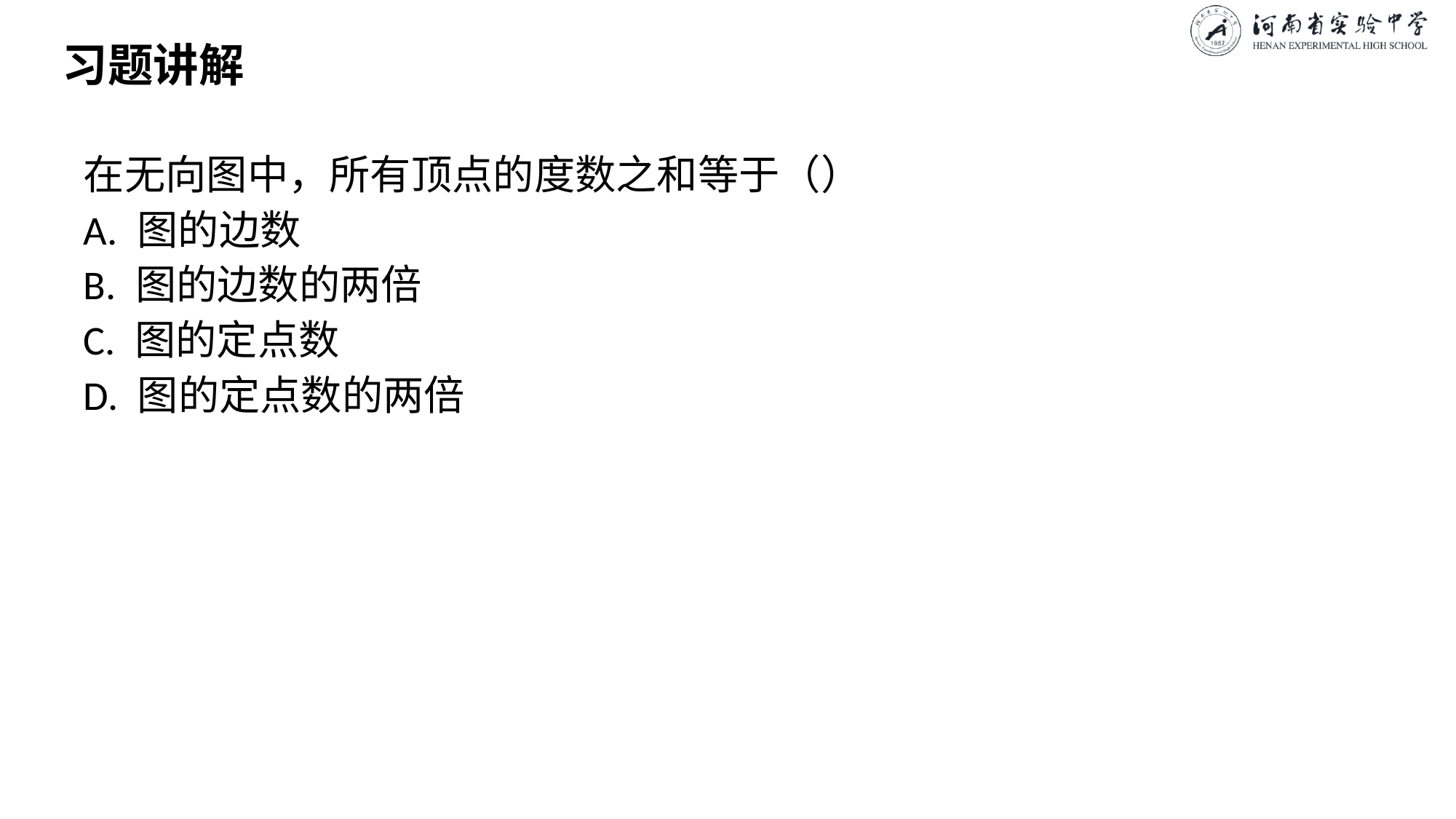

# 习题讲解
在无向图中，所有顶点的度数之和等于（）
A. 图的边数
B. 图的边数的两倍
C. 图的定点数
D. 图的定点数的两倍